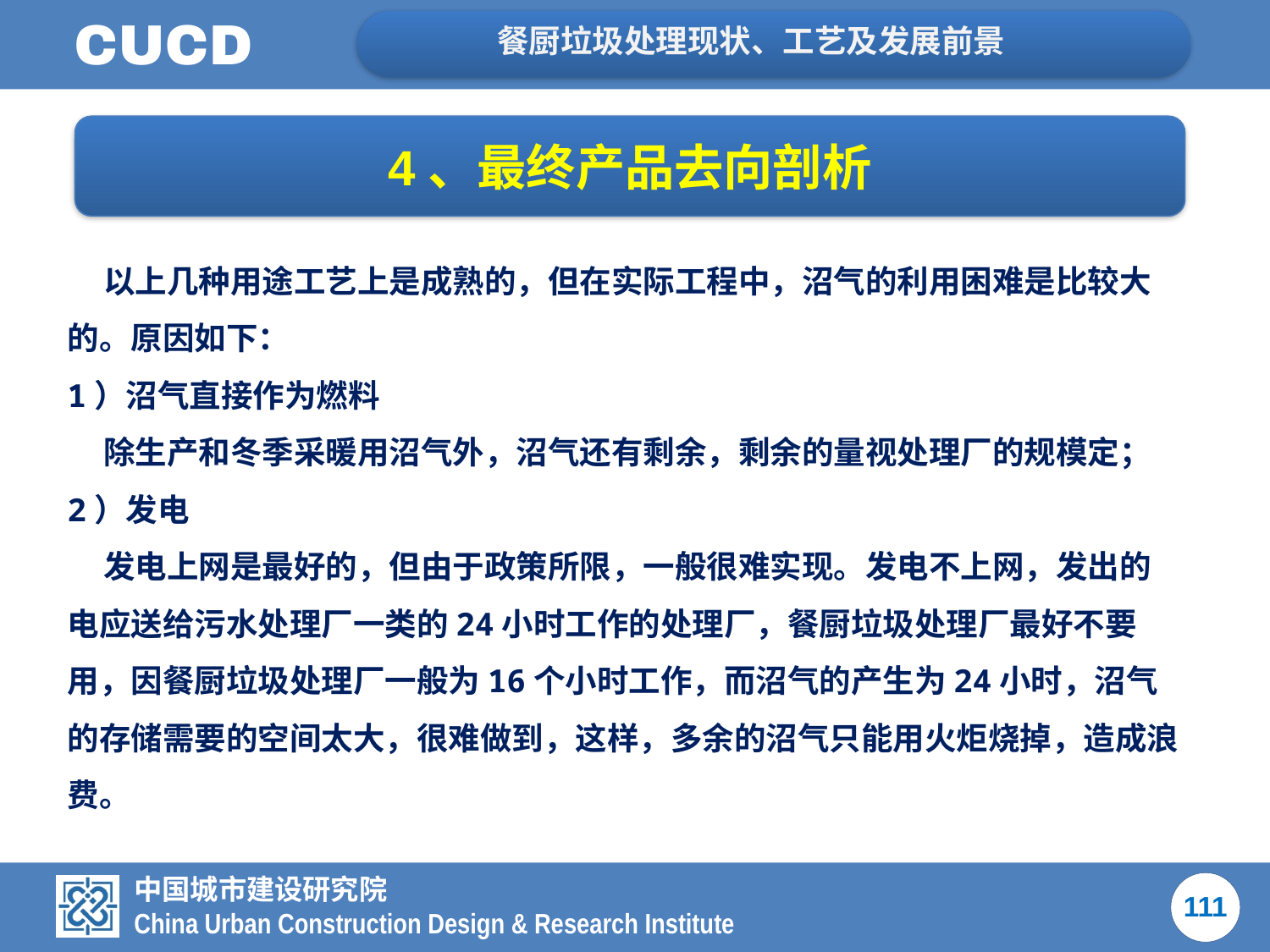

4、最终产品去向剖析
    以上几种用途工艺上是成熟的，但在实际工程中，沼气的利用困难是比较大的。原因如下：
1）沼气直接作为燃料
    除生产和冬季采暖用沼气外，沼气还有剩余，剩余的量视处理厂的规模定；
2）发电
    发电上网是最好的，但由于政策所限，一般很难实现。发电不上网，发出的电应送给污水处理厂一类的24小时工作的处理厂，餐厨垃圾处理厂最好不要用，因餐厨垃圾处理厂一般为16个小时工作，而沼气的产生为24小时，沼气的存储需要的空间太大，很难做到，这样，多余的沼气只能用火炬烧掉，造成浪费。
111